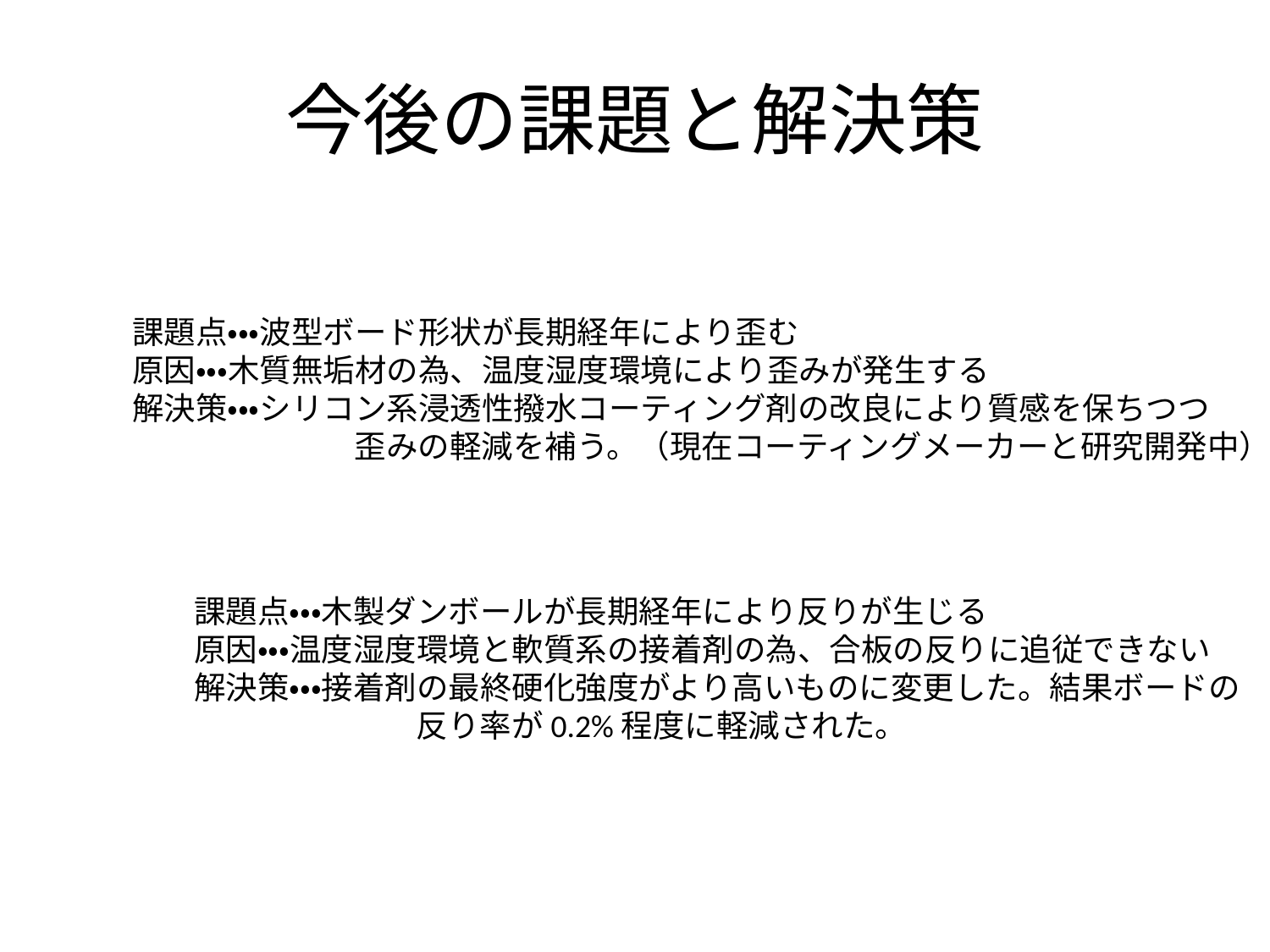

# 今後の課題と解決策
課題点・・・波型ボード形状が長期経年により歪む
原因・・・木質無垢材の為、温度湿度環境により歪みが発生する
解決策・・・シリコン系浸透性撥水コーティング剤の改良により質感を保ちつつ
　　　　　　　歪みの軽減を補う。（現在コーティングメーカーと研究開発中）
課題点・・・木製ダンボールが長期経年により反りが生じる
原因・・・温度湿度環境と軟質系の接着剤の為、合板の反りに追従できない
解決策・・・接着剤の最終硬化強度がより高いものに変更した。結果ボードの
　　　　　　　反り率が0.2%程度に軽減された。